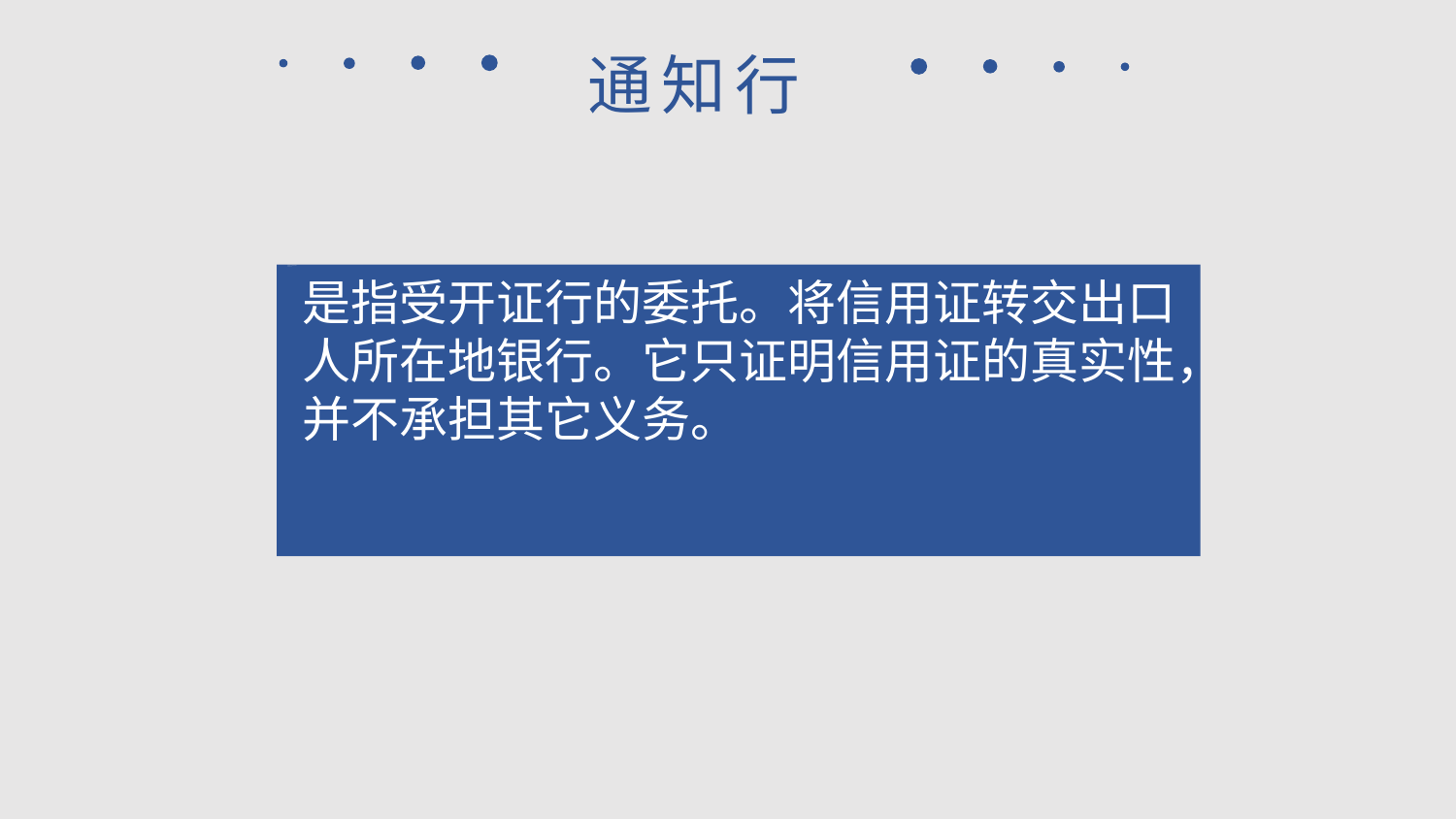

通知行

是指受开证行的委托。将信用证转交出口人所在地银行。它只证明信用证的真实性，并不承担其它义务。